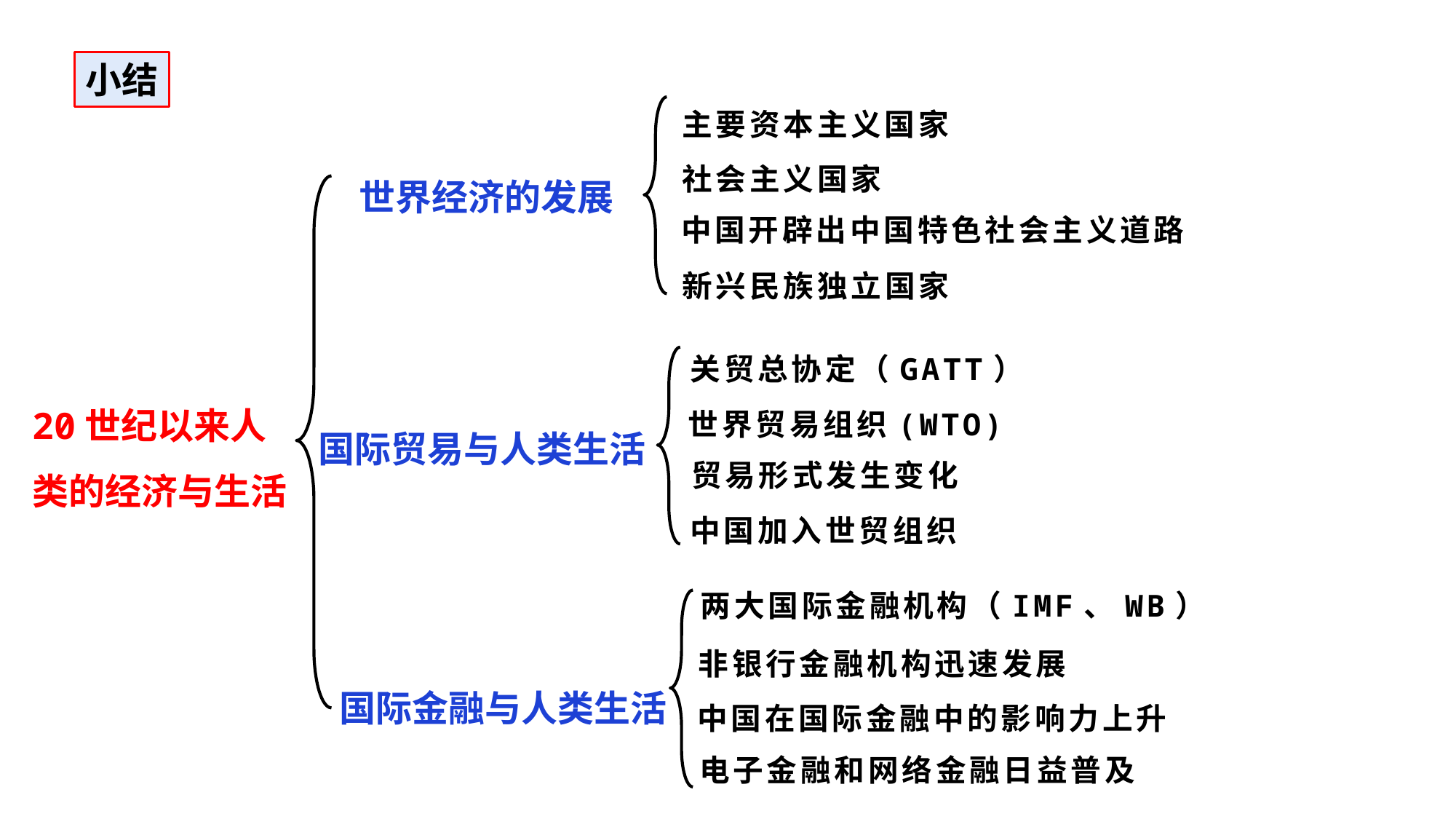

小结

主要资本主义国家
社会主义国家
世界经济的发展

中国开辟出中国特色社会主义道路
新兴民族独立国家

关贸总协定（GATT）
20世纪以来人类的经济与生活
世界贸易组织(WTO)
国际贸易与人类生活
贸易形式发生变化
中国加入世贸组织
两大国际金融机构（IMF、WB）

非银行金融机构迅速发展
国际金融与人类生活
中国在国际金融中的影响力上升
电子金融和网络金融日益普及